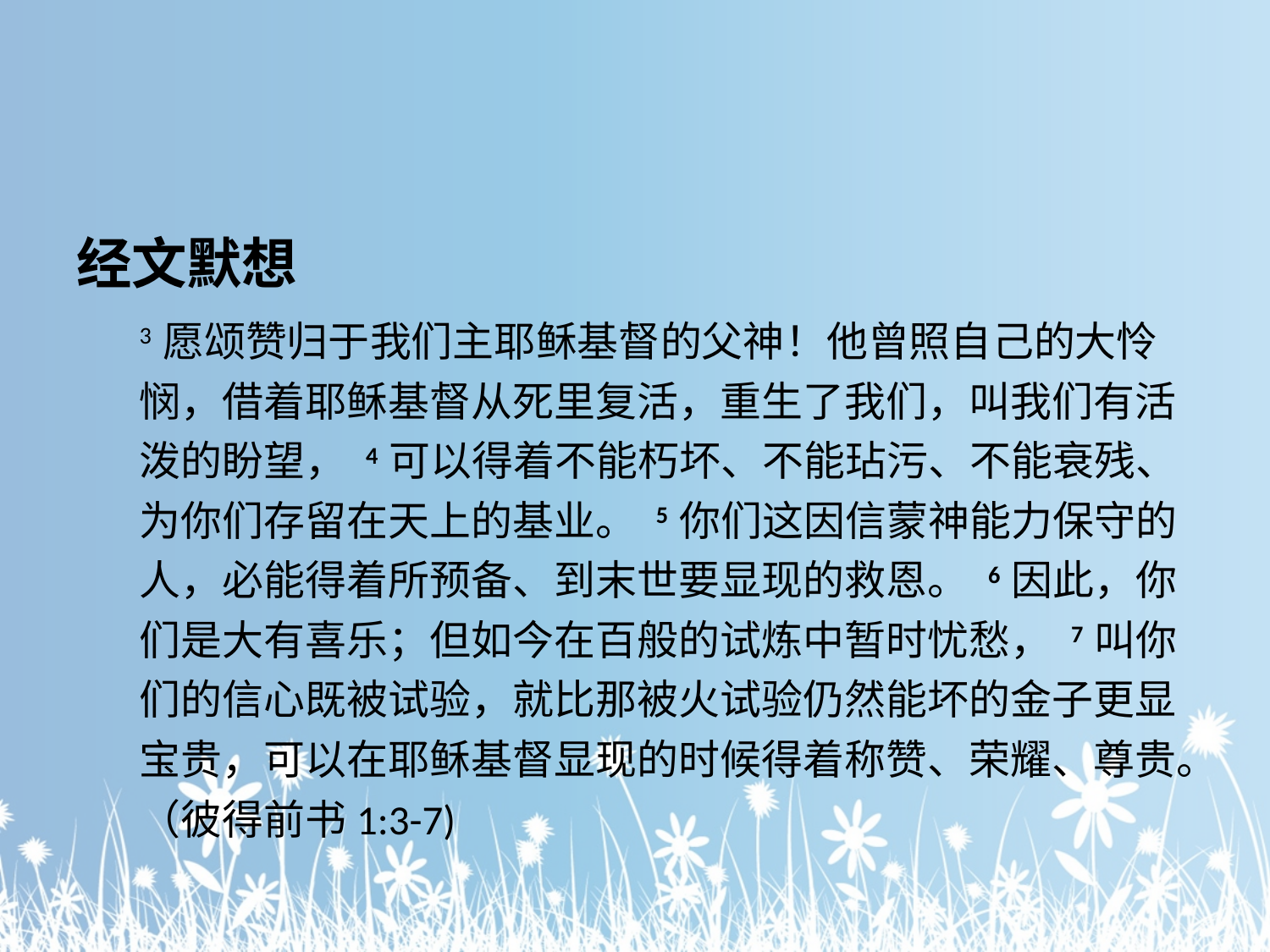

经文默想
3 愿颂赞归于我们主耶稣基督的父神！他曾照自己的大怜悯，借着耶稣基督从死里复活，重生了我们，叫我们有活泼的盼望， 4 可以得着不能朽坏、不能玷污、不能衰残、为你们存留在天上的基业。 5 你们这因信蒙神能力保守的人，必能得着所预备、到末世要显现的救恩。 6 因此，你们是大有喜乐；但如今在百般的试炼中暂时忧愁， 7 叫你们的信心既被试验，就比那被火试验仍然能坏的金子更显宝贵，可以在耶稣基督显现的时候得着称赞、荣耀、尊贵。（彼得前书1:3-7)